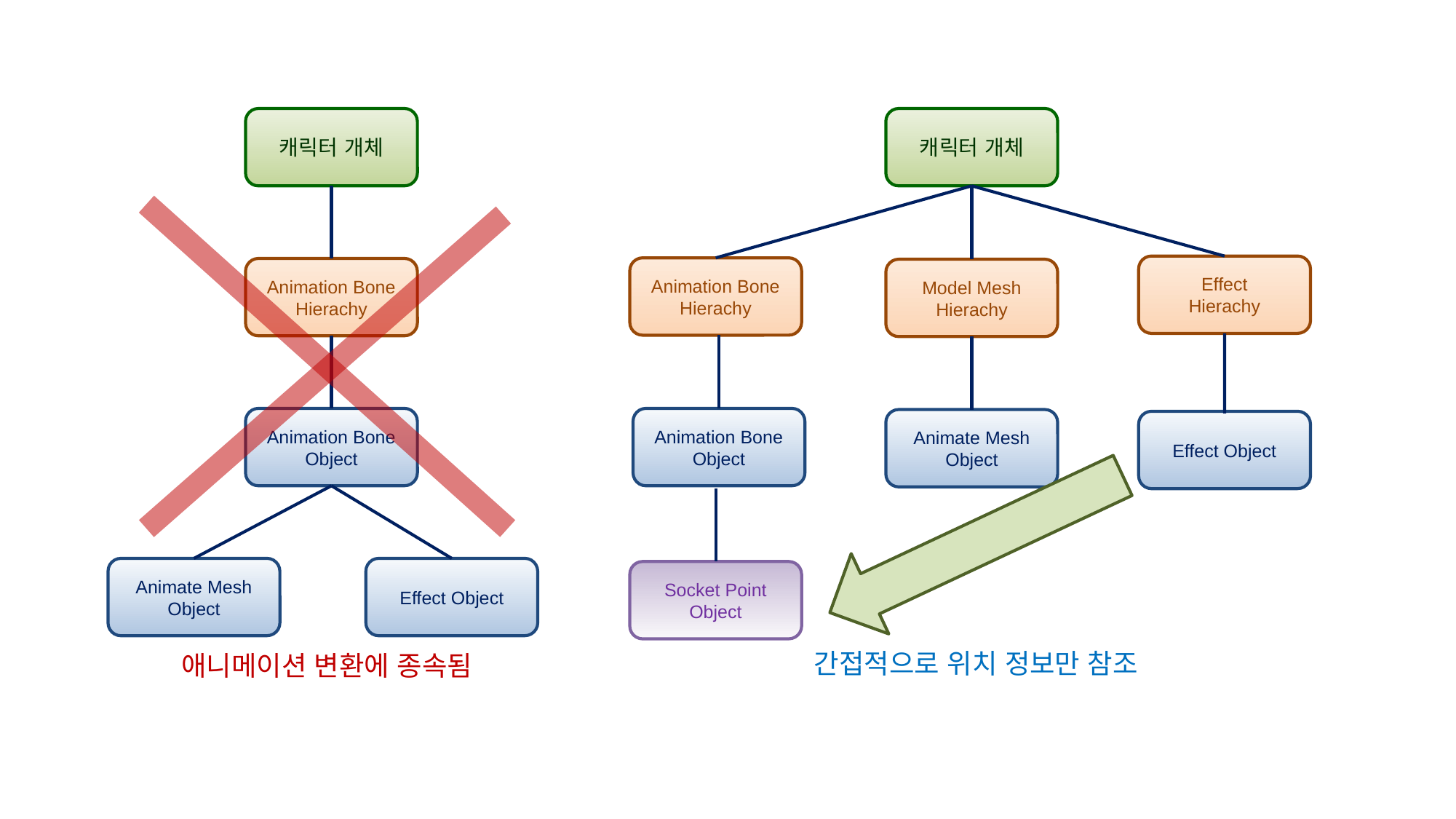

캐릭터 개체
캐릭터 개체
Effect
Hierachy
Animation Bone Hierachy
Animation Bone Hierachy
Model Mesh Hierachy
Animation Bone Object
Animation Bone Object
Animate Mesh Object
Effect Object

Animate Mesh Object
Effect Object
Socket Point Object
간접적으로 위치 정보만 참조
애니메이션 변환에 종속됨